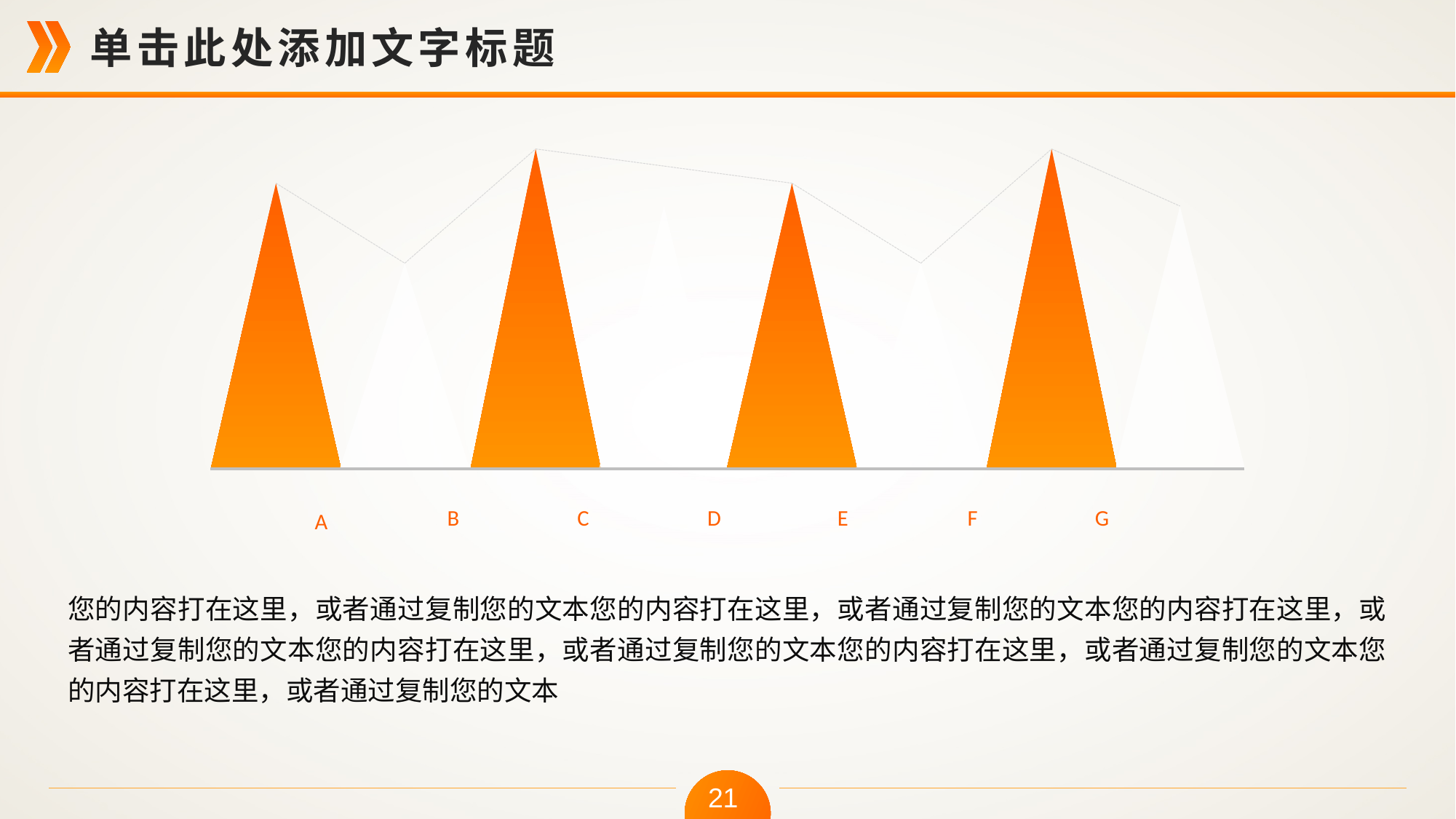

B
C
D
E
F
G
A
您的内容打在这里，或者通过复制您的文本您的内容打在这里，或者通过复制您的文本您的内容打在这里，或者通过复制您的文本您的内容打在这里，或者通过复制您的文本您的内容打在这里，或者通过复制您的文本您的内容打在这里，或者通过复制您的文本